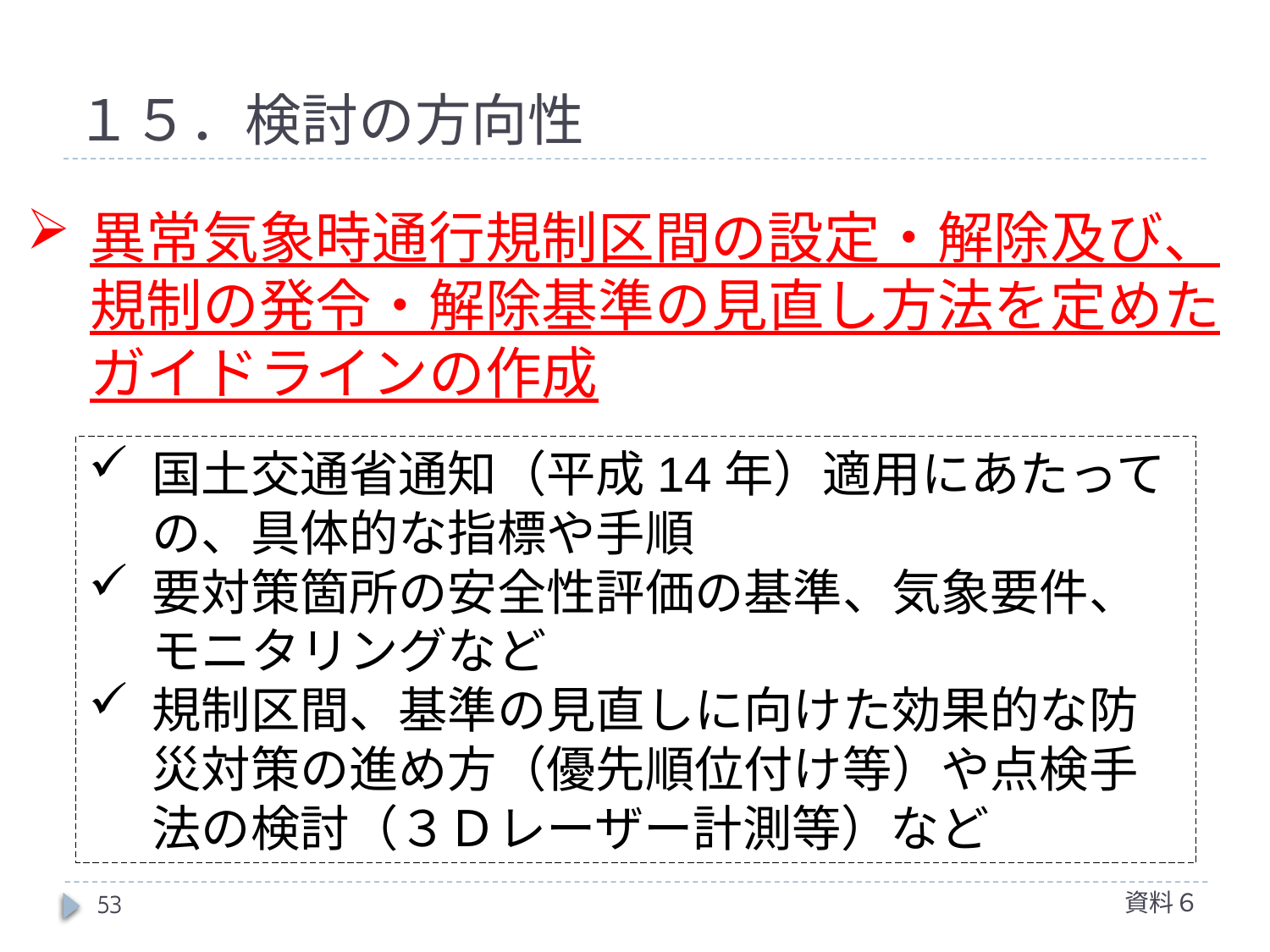

# １５．検討の方向性
異常気象時通行規制区間の設定・解除及び、規制の発令・解除基準の見直し方法を定めたガイドラインの作成
国土交通省通知（平成14年）適用にあたっての、具体的な指標や手順
要対策箇所の安全性評価の基準、気象要件、モニタリングなど
規制区間、基準の見直しに向けた効果的な防災対策の進め方（優先順位付け等）や点検手法の検討（３Ｄレーザー計測等）など
資料６
53